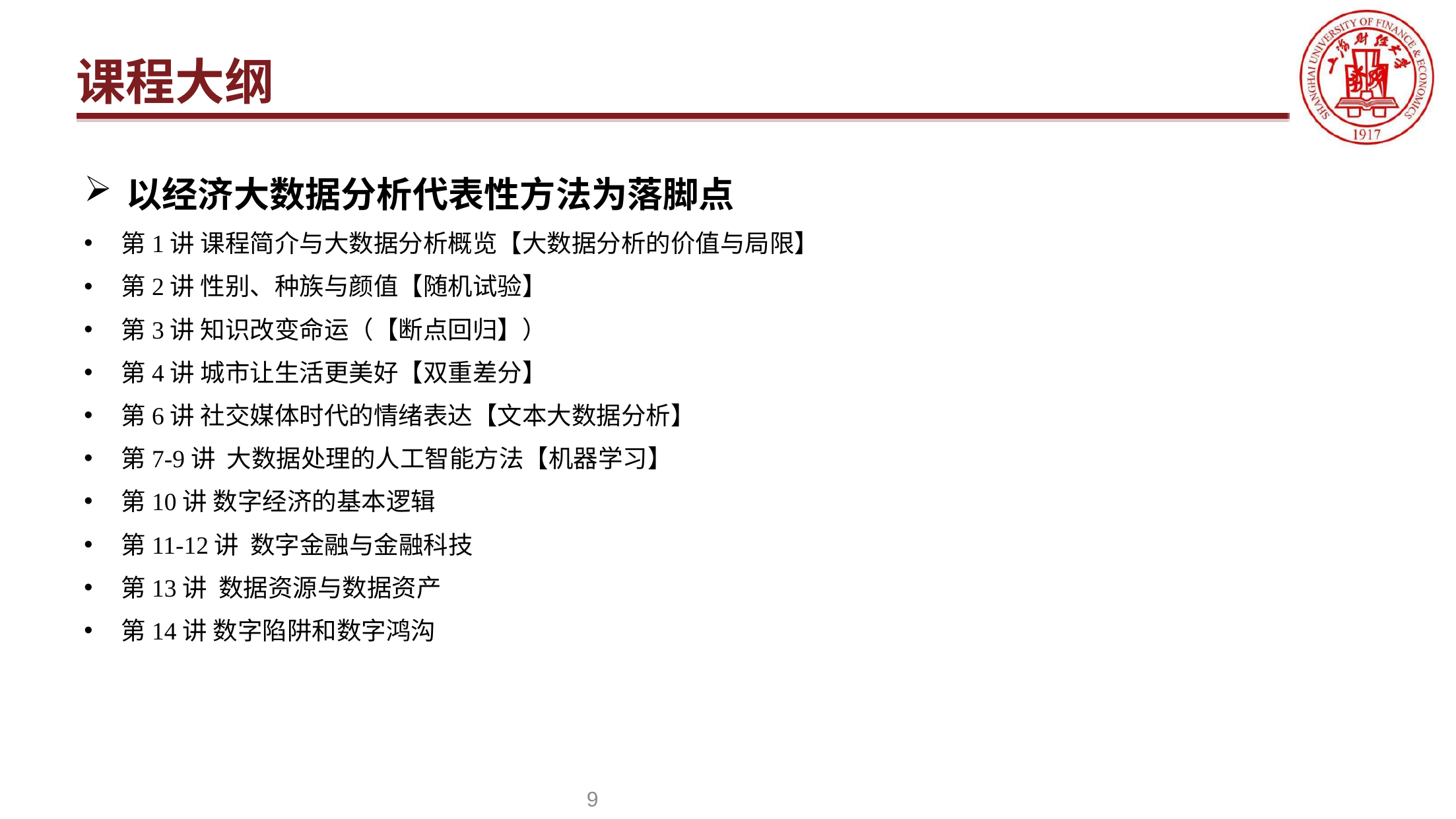

# 课程大纲
以经济大数据分析代表性方法为落脚点
第1讲 课程简介与大数据分析概览【大数据分析的价值与局限】
第2讲 性别、种族与颜值【随机试验】
第3讲 知识改变命运（【断点回归】）
第4讲 城市让生活更美好【双重差分】
第6讲 社交媒体时代的情绪表达【文本大数据分析】
第7-9讲  大数据处理的人工智能方法【机器学习】
第10讲 数字经济的基本逻辑
第11-12讲  数字金融与金融科技
第13讲  数据资源与数据资产
第14讲 数字陷阱和数字鸿沟
9